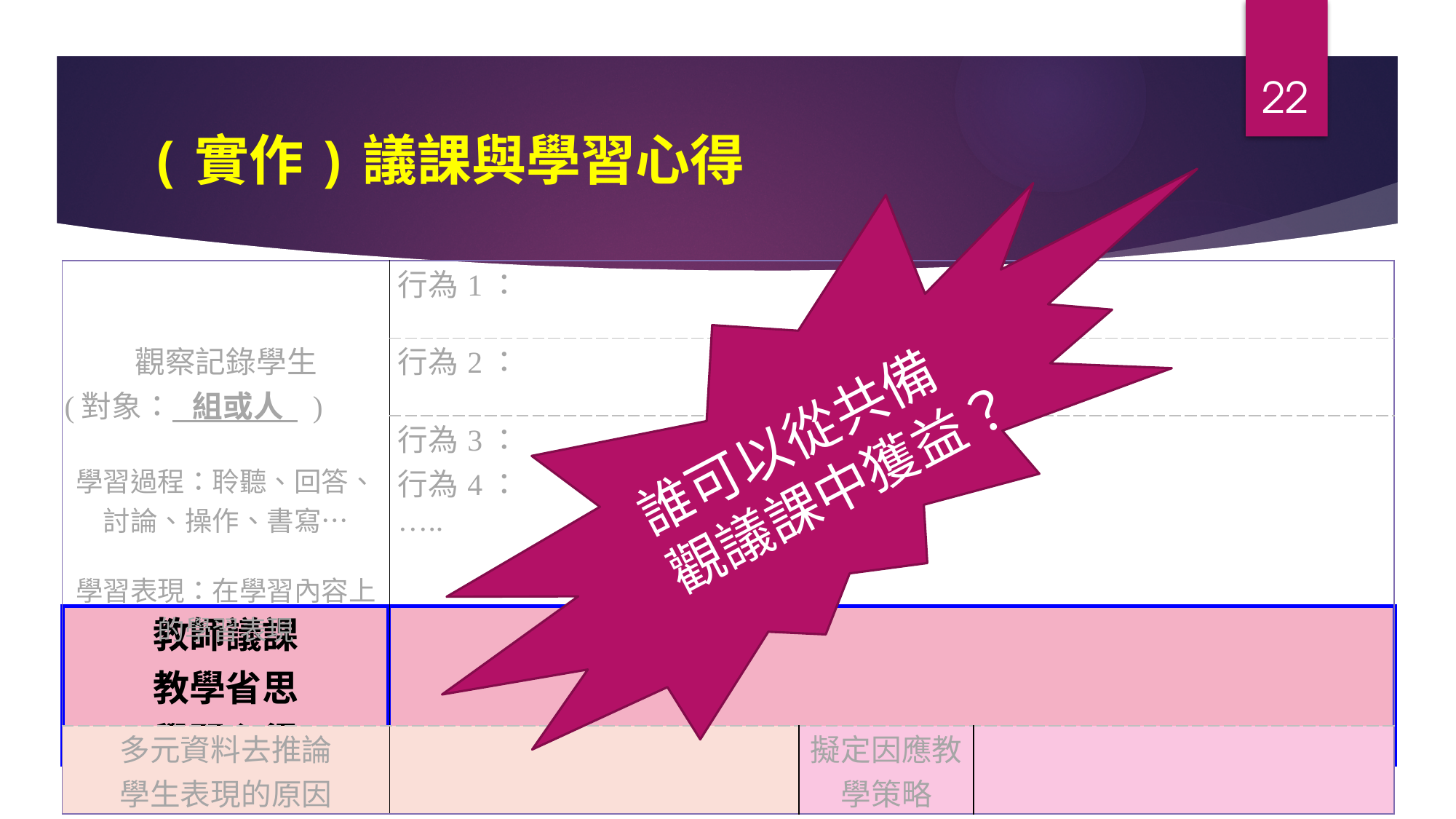

22
# (實作)議課與學習心得
誰可以從共備觀議課中獲益？
| 觀察記錄學生 (對象： 組或人 ) 學習過程：聆聽、回答、討論、操作、書寫… 學習表現：在學習內容上的學習表現 | 行為1： |  |  |
| --- | --- | --- | --- |
|  | 行為2： |  |  |
|  | 行為3： 行為4： ….. |  |  |
| 多元資料去推論 學生表現的原因 |  | 擬定因應教學策略 |  |
| 教師議課 教學省思 學習心得 |  |
| --- | --- |